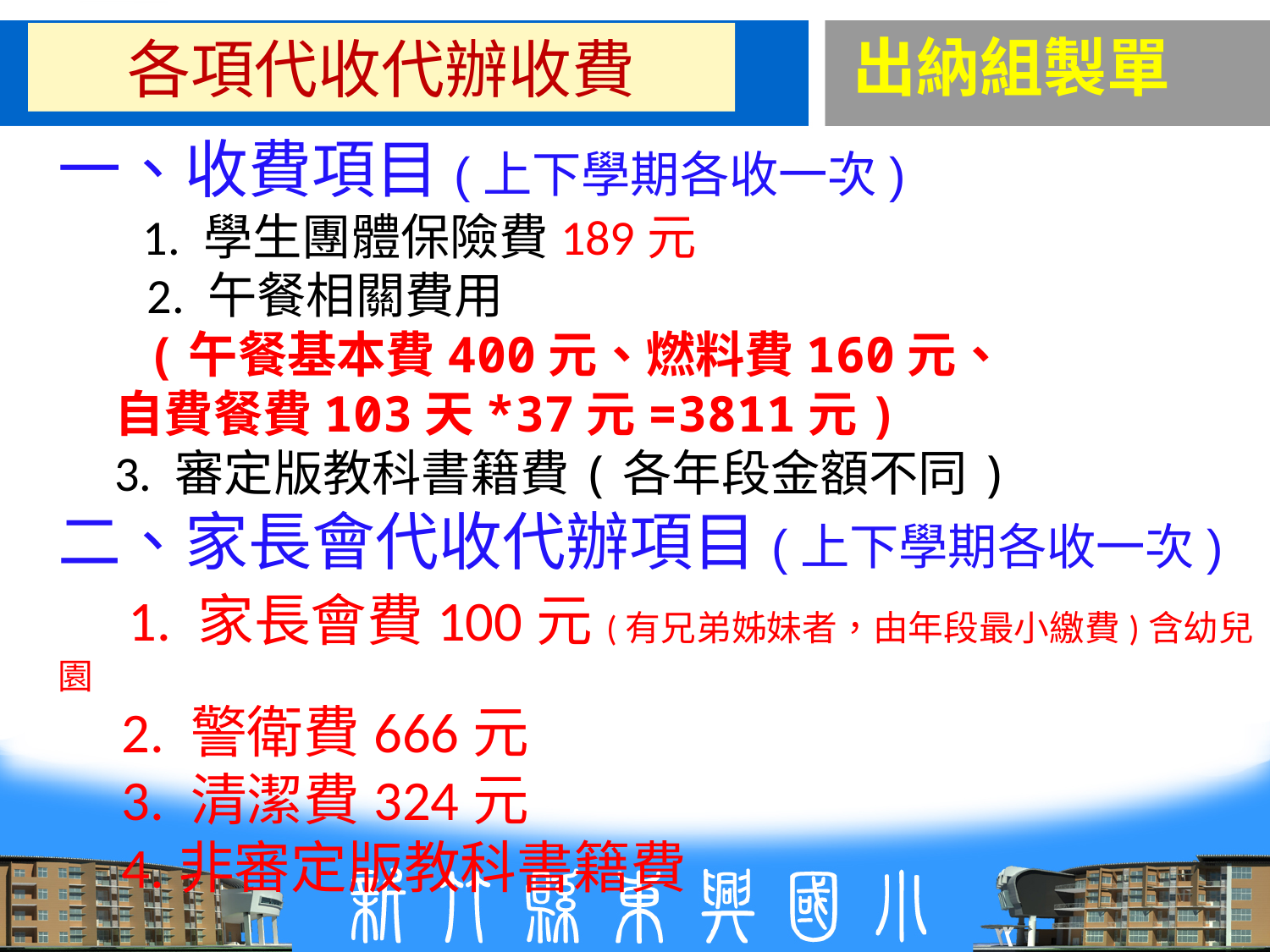

出納組製單
各項代收代辦收費
一、收費項目(上下學期各收一次)
    1. 學生團體保險費189元
   2. 午餐相關費用
   (午餐基本費400元、燃料費160元、
    自費餐費103天*37元=3811元)
     3. 審定版教科書籍費(各年段金額不同)
二、家長會代收代辦項目(上下學期各收一次)
    1. 家長會費100元(有兄弟姊妹者，由年段最小繳費)含幼兒園
     2. 警衛費666元
     3. 清潔費324元
     4.非審定版教科書籍費